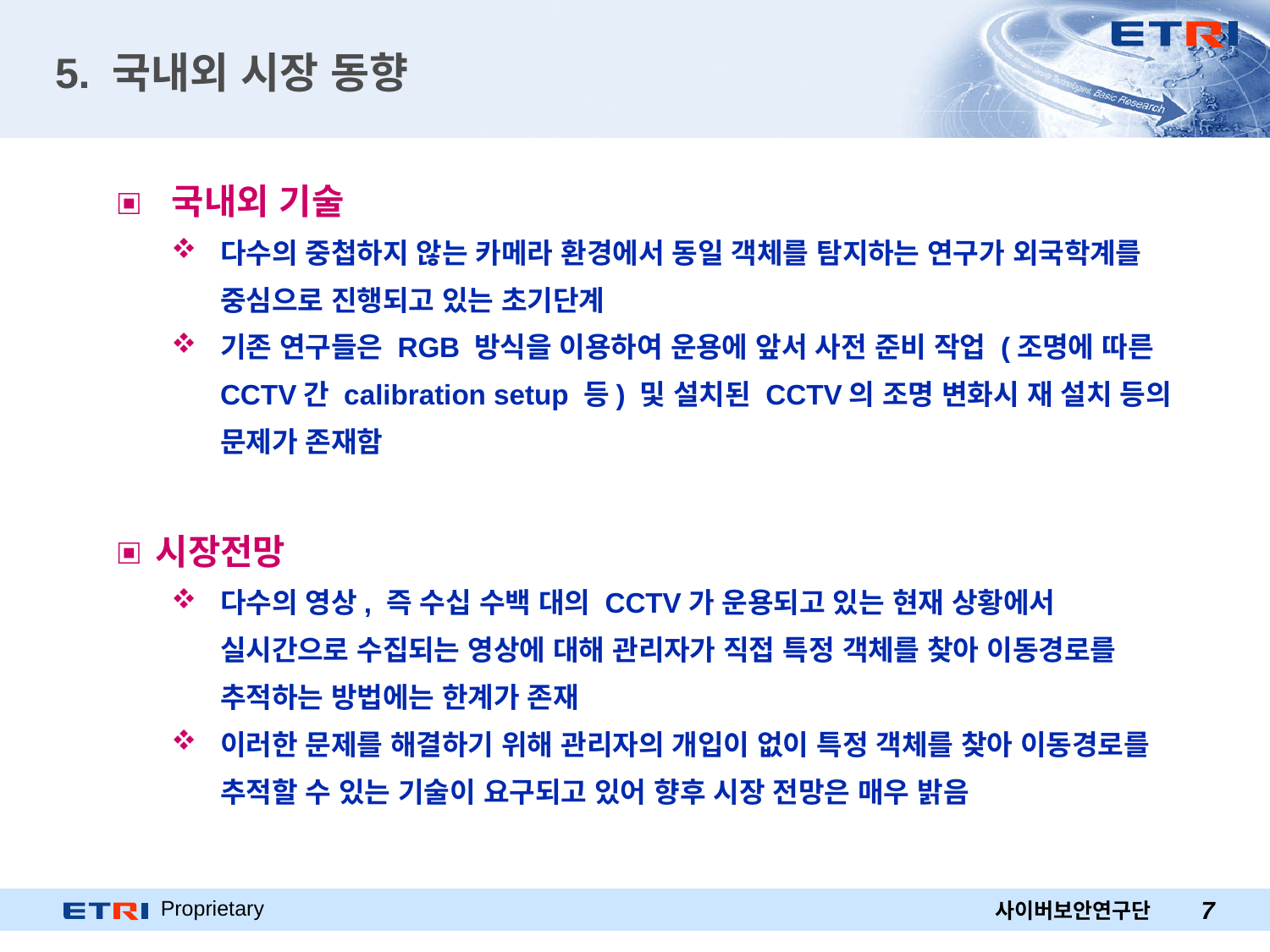

# 5. 국내외 시장 동향
 국내외 기술
다수의 중첩하지 않는 카메라 환경에서 동일 객체를 탐지하는 연구가 외국학계를 중심으로 진행되고 있는 초기단계
기존 연구들은 RGB 방식을 이용하여 운용에 앞서 사전 준비 작업 (조명에 따른 CCTV간 calibration setup 등) 및 설치된 CCTV의 조명 변화시 재 설치 등의 문제가 존재함

시장전망
다수의 영상, 즉 수십 수백 대의 CCTV가 운용되고 있는 현재 상황에서 실시간으로 수집되는 영상에 대해 관리자가 직접 특정 객체를 찾아 이동경로를 추적하는 방법에는 한계가 존재
이러한 문제를 해결하기 위해 관리자의 개입이 없이 특정 객체를 찾아 이동경로를 추적할 수 있는 기술이 요구되고 있어 향후 시장 전망은 매우 밝음
7
사이버보안연구단